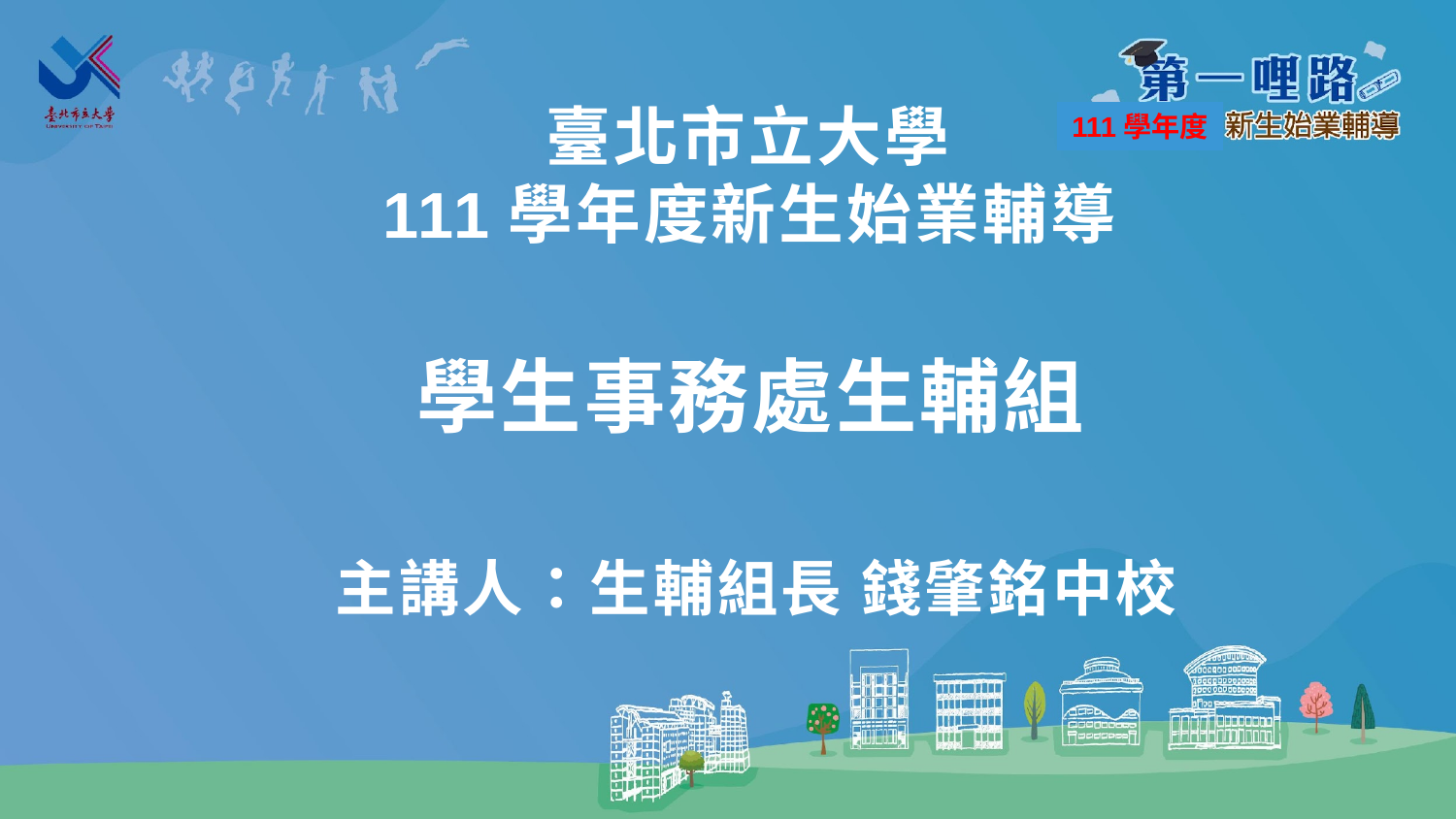

臺北市立大學
111學年度新生始業輔導
學生事務處生輔組
主講人：生輔組長 錢肇銘中校